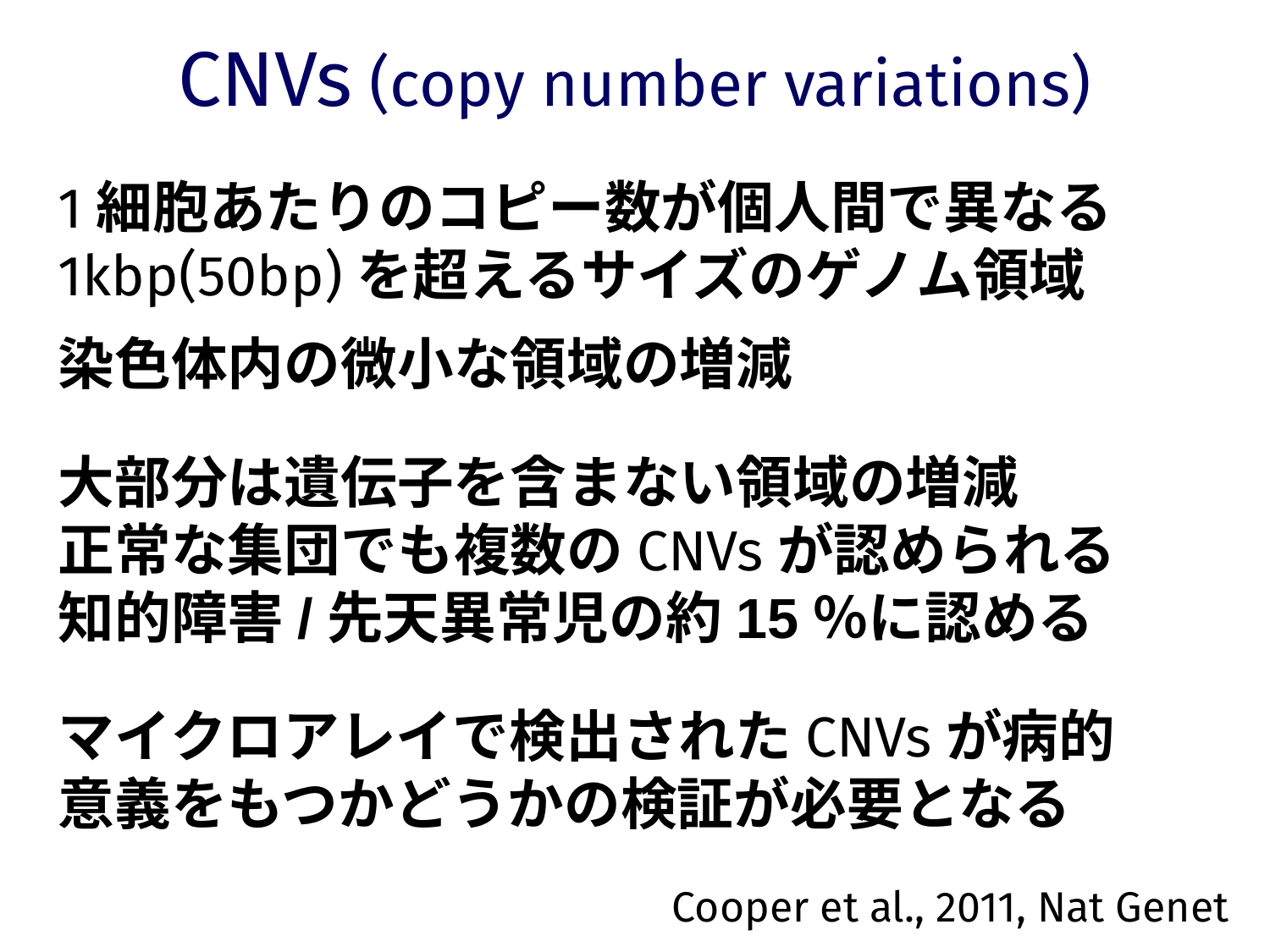

CNVs (copy number variations)
1細胞あたりのコピー数が個人間で異なる
1kbp(50bp)を超えるサイズのゲノム領域

染色体内の微小な領域の増減

大部分は遺伝子を含まない領域の増減
正常な集団でも複数のCNVsが認められる
知的障害/先天異常児の約15％に認める

マイクロアレイで検出されたCNVsが病的
意義をもつかどうかの検証が必要となる
Cooper et al., 2011, Nat Genet